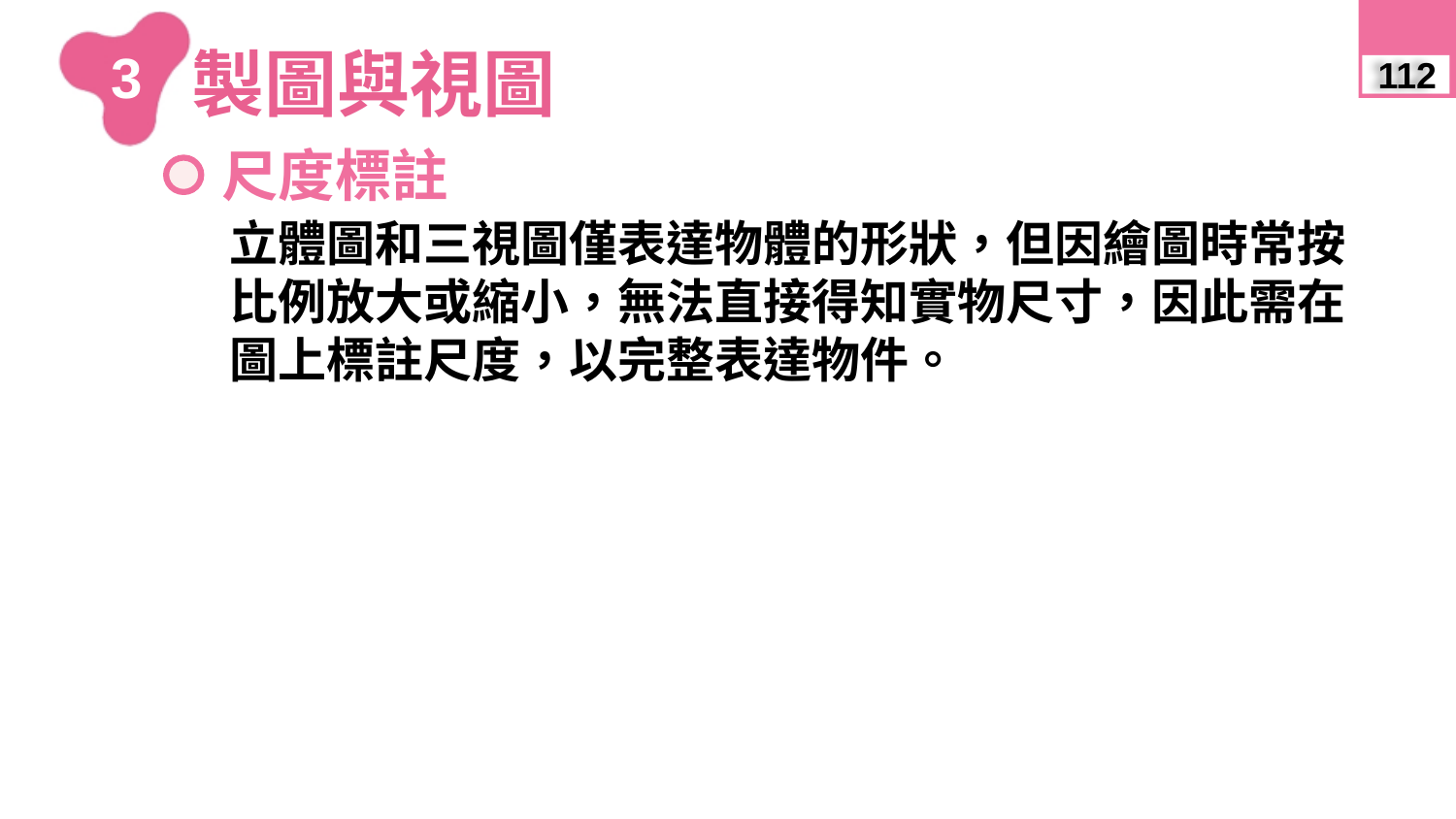

製圖與視圖

3
112
尺度標註

立體圖和三視圖僅表達物體的形狀，但因繪圖時常按比例放大或縮小，無法直接得知實物尺寸，因此需在圖上標註尺度，以完整表達物件。